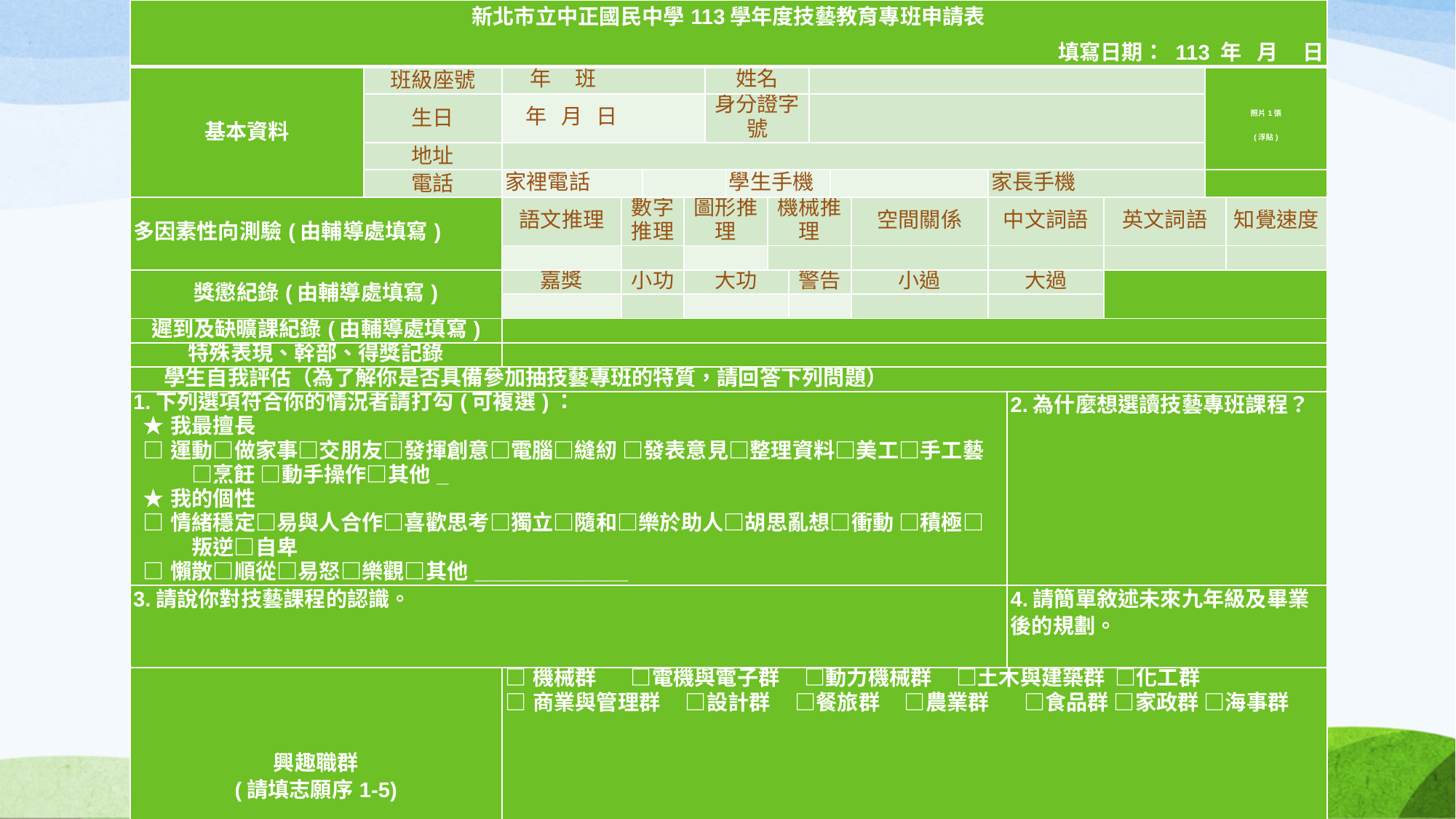

| 新北市立中正國民中學113學年度技藝教育專班申請表 填寫日期： 113 年 月 日 |  |  |  |  |  |  |  |  |  |  |  |  |  |  |  |  |  |  |  |
| --- | --- | --- | --- | --- | --- | --- | --- | --- | --- | --- | --- | --- | --- | --- | --- | --- | --- | --- | --- |
| 基本資料 | 班級座號 | 年 班 |  |  |  |  | 姓名 |  |  |  |  |  |  |  |  |  |  | 照片1張 (浮貼) |  |
|  | 生日 | 年 月 日 |  |  |  |  | 身分證字號 |  |  |  |  |  |  |  |  |  |  |  |  |
|  | 地址 |  |  |  |  |  |  |  |  |  |  |  |  |  |  |  |  |  |  |
|  | 電話 | 家裡電話 |  |  |  |  |  | 學生手機 |  |  |  |  |  |  | 家長手機 |  |  |  |  |
| 多因素性向測驗(由輔導處填寫) |  | 語文推理 | 數字推理 |  |  | 圖形推理 |  |  | 機械推理 |  |  |  | 空間關係 |  | 中文詞語 |  | 英文詞語 |  | 知覺速度 |
|  |  |  |  |  |  |  |  |  |  |  |  |  |  |  |  |  |  |  |  |
| 獎懲紀錄(由輔導處填寫) |  | 嘉獎 | 小功 |  |  | 大功 |  |  |  | 警告 |  |  | 小過 |  | 大過 |  |  |  |  |
|  |  |  |  |  |  |  |  |  |  |  |  |  |  |  |  |  |  |  |  |
| 遲到及缺曠課紀錄(由輔導處填寫) |  |  |  |  |  |  |  |  |  |  |  |  |  |  |  |  |  |  |  |
| 特殊表現、幹部、得獎記錄 |  |  |  |  |  |  |  |  |  |  |  |  |  |  |  |  |  |  |  |
| 學生自我評估（為了解你是否具備參加抽技藝專班的特質，請回答下列問題） |  |  |  |  |  |  |  |  |  |  |  |  |  |  |  |  |  |  |  |
| 1.下列選項符合你的情況者請打勾(可複選)： ★我最擅長 □運動□做家事□交朋友□發揮創意□電腦□縫紉 □發表意見□整理資料□美工□手工藝□烹飪 □動手操作□其他\_ ★我的個性 □情緒穩定□易與人合作□喜歡思考□獨立□隨和□樂於助人□胡思亂想□衝動 □積極□叛逆□自卑 □懶散□順從□易怒□樂觀□其他\_\_\_\_\_\_\_\_\_\_\_\_\_ |  |  |  |  |  |  |  |  |  |  |  |  |  |  |  | 2.為什麼想選讀技藝專班課程？ |  |  |  |
| 3.請說你對技藝課程的認識。 |  |  |  |  |  |  |  |  |  |  |  |  |  |  |  | 4.請簡單敘述未來九年級及畢業後的規劃。 |  |  |  |
| 興趣職群 (請填志願序1-5) |  | □機械群 □電機與電子群 □動力機械群 □土木與建築群 □化工群 □商業與管理群 □設計群 □餐旅群 □農業群 □食品群 □家政群 □海事群 □水產群 □藝術群 |  |  |  |  |  |  |  |  |  |  |  |  |  |  |  |  |  |
| 家長意見及簽名 |  |  |  |  | 導師意見 |  |  |  |  |  |  |  |  | 輔導老師評估紀錄及意見 |  |  |  |  |  |
| 簽名 |  |  |  |  | 簽名： |  |  |  |  |  |  |  |  | 簽名： |  |  |  |  |  |
#